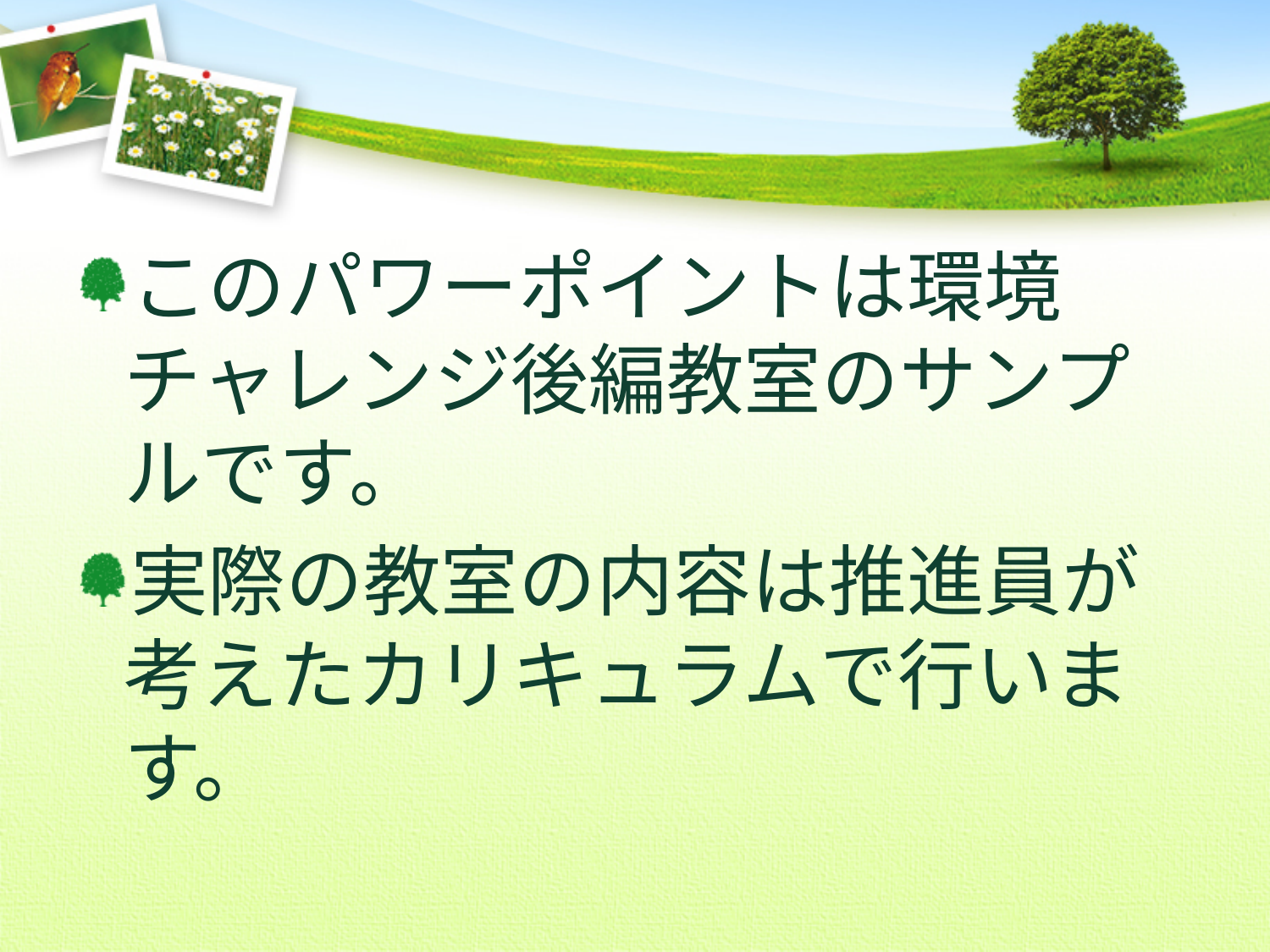

#
このパワーポイントは環境チャレンジ後編教室のサンプルです。
実際の教室の内容は推進員が考えたカリキュラムで行います。